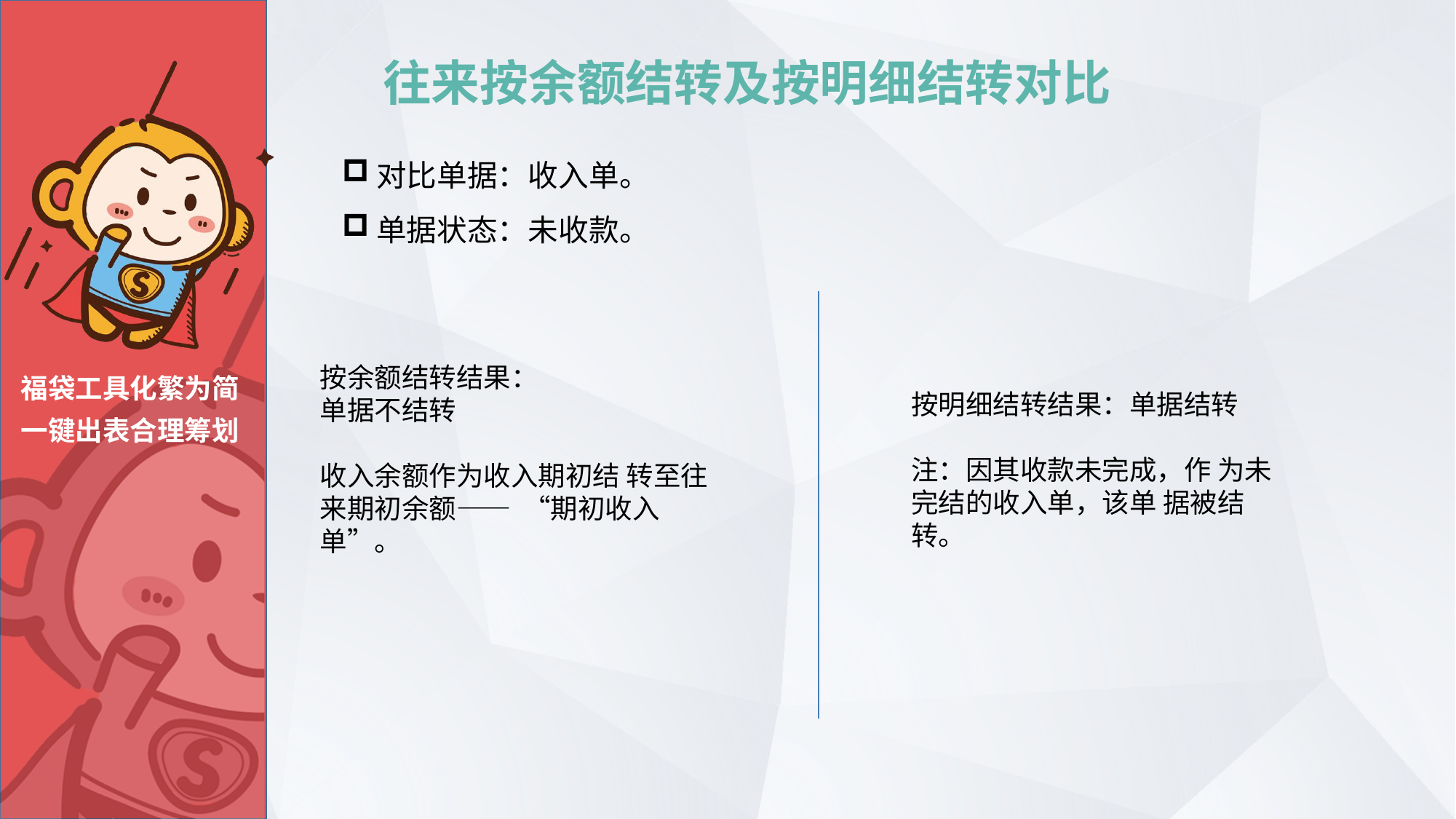

# 往来按余额结转及按明细结转对比
对比单据：收入单。
单据状态：未收款。

按余额结转结果：
单据不结转

收入余额作为收入期初结 转至往来期初余额——  “期初收入单”。
福袋工具化繁为简
一键出表合理筹划
按明细结转结果：单据结转

注：因其收款未完成，作 为未完结的收入单，该单 据被结转。